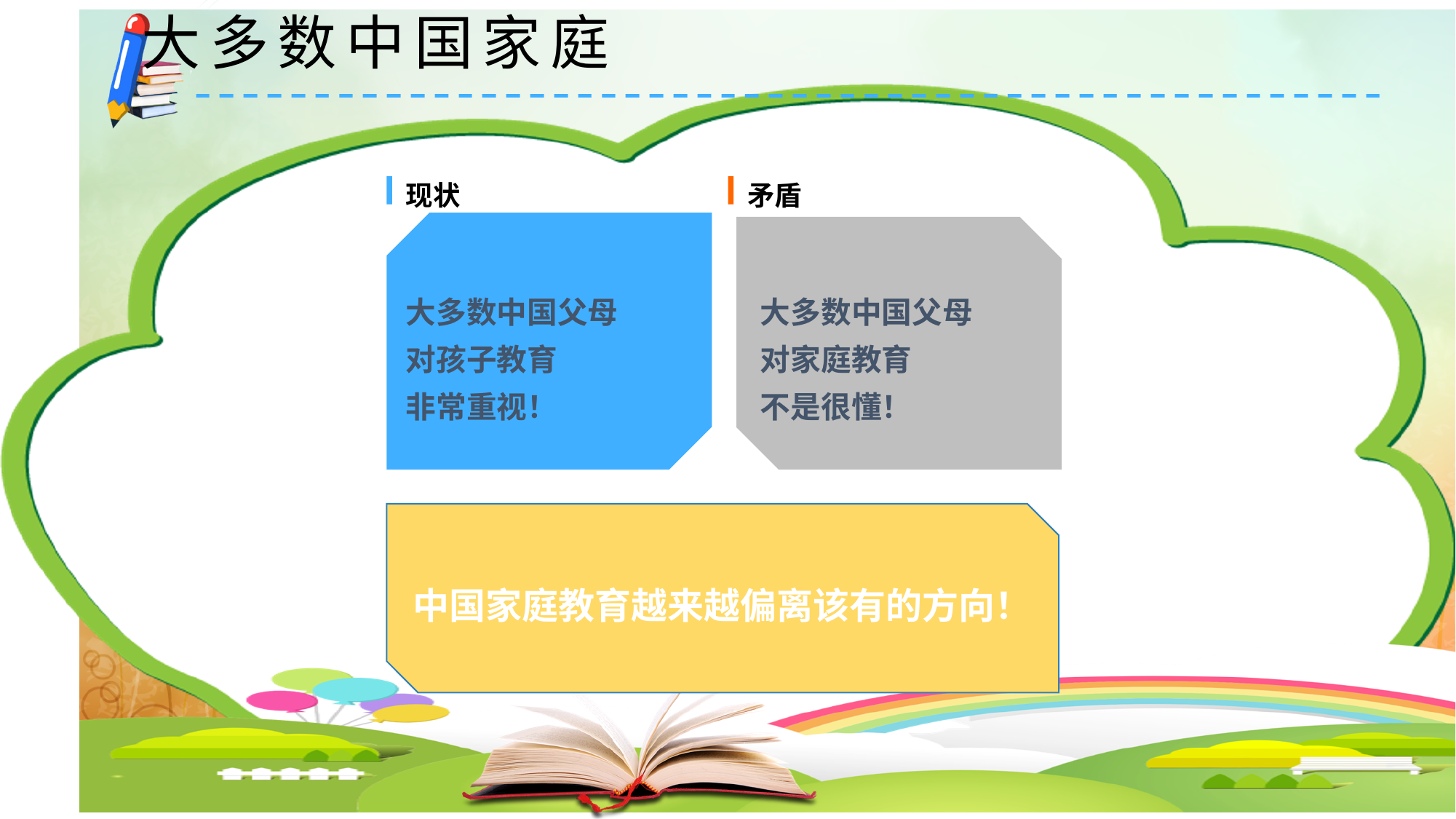

# 大多数中国家庭
现状

矛盾

大多数中国父母
对孩子教育
非常重视！
大多数中国父母
对家庭教育
不是很懂！
中国家庭教育越来越偏离该有的方向！